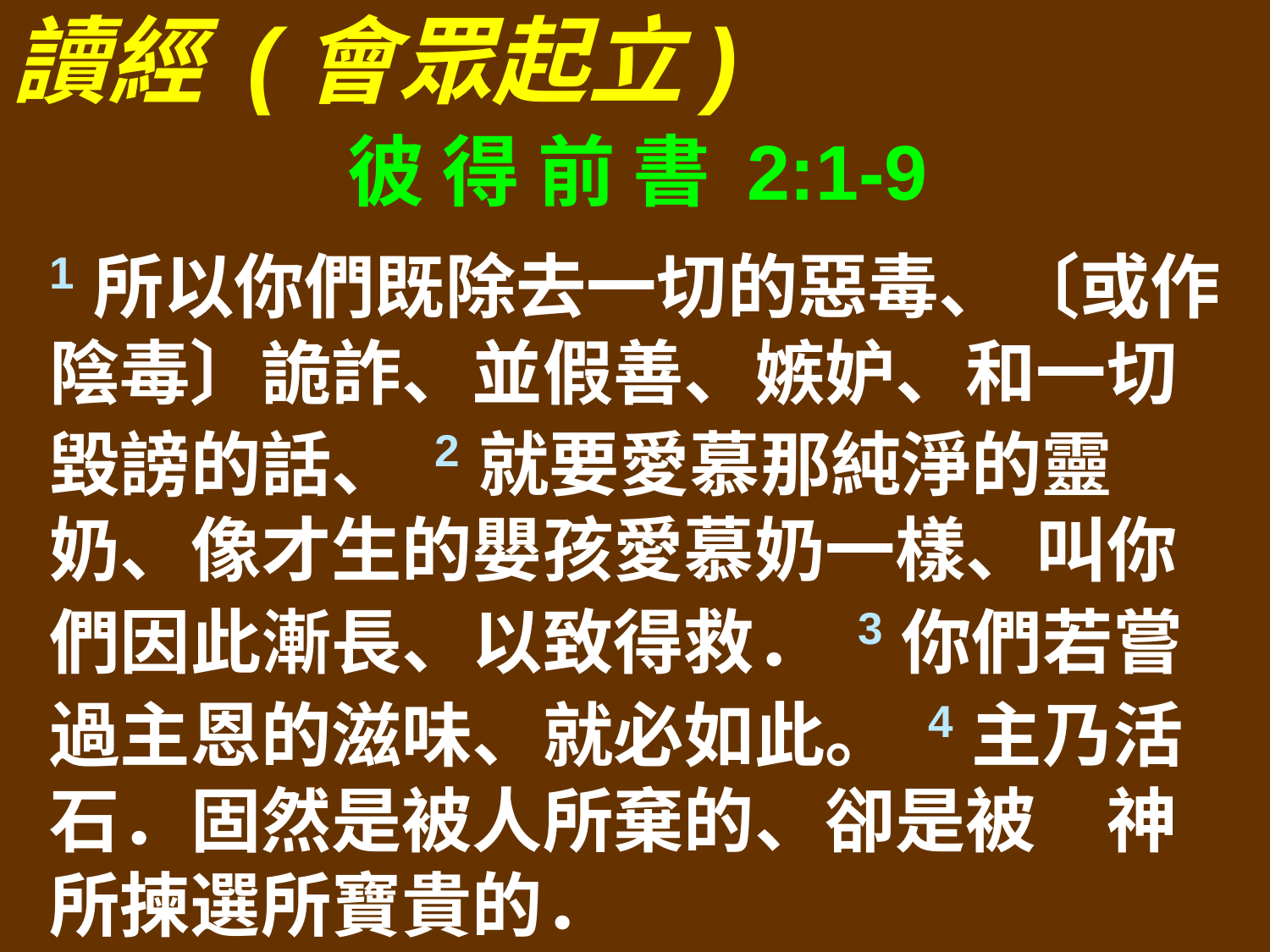

讀經 (會眾起立)
彼 得 前 書 2:1-9
1所以你們既除去一切的惡毒、〔或作陰毒〕詭詐、並假善、嫉妒、和一切毀謗的話、 2就要愛慕那純淨的靈奶、像才生的嬰孩愛慕奶一樣、叫你們因此漸長、以致得救． 3你們若嘗過主恩的滋味、就必如此。 4主乃活石．固然是被人所棄的、卻是被　神所揀選所寶貴的．